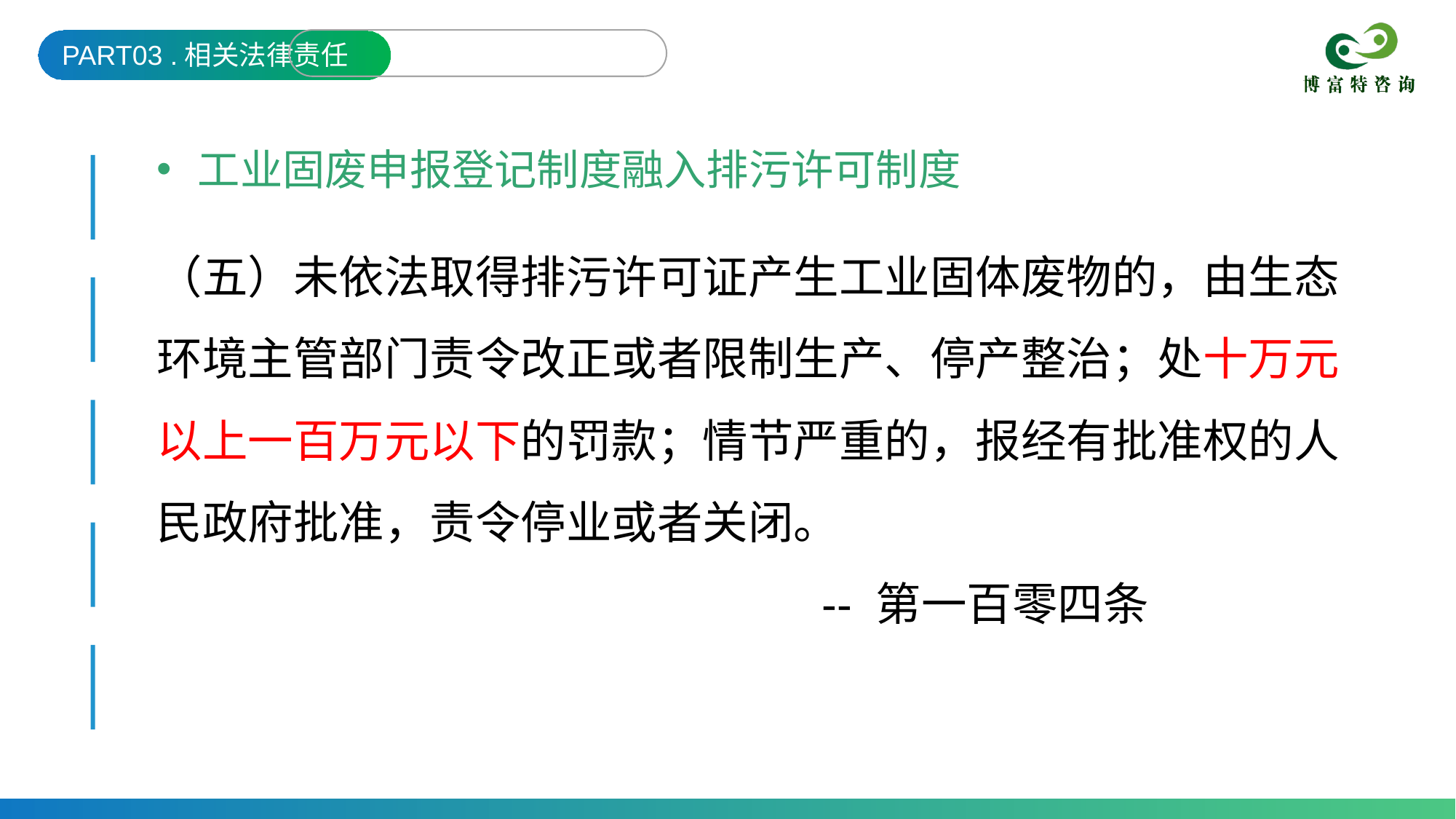

PART03 .相关法律责任
工业固废申报登记制度融入排污许可制度

（五）未依法取得排污许可证产生工业固体废物的，由生态环境主管部门责令改正或者限制生产、停产整治；处十万元以上一百万元以下的罚款；情节严重的，报经有批准权的人民政府批准，责令停业或者关闭。
                                                     -- 第一百零四条